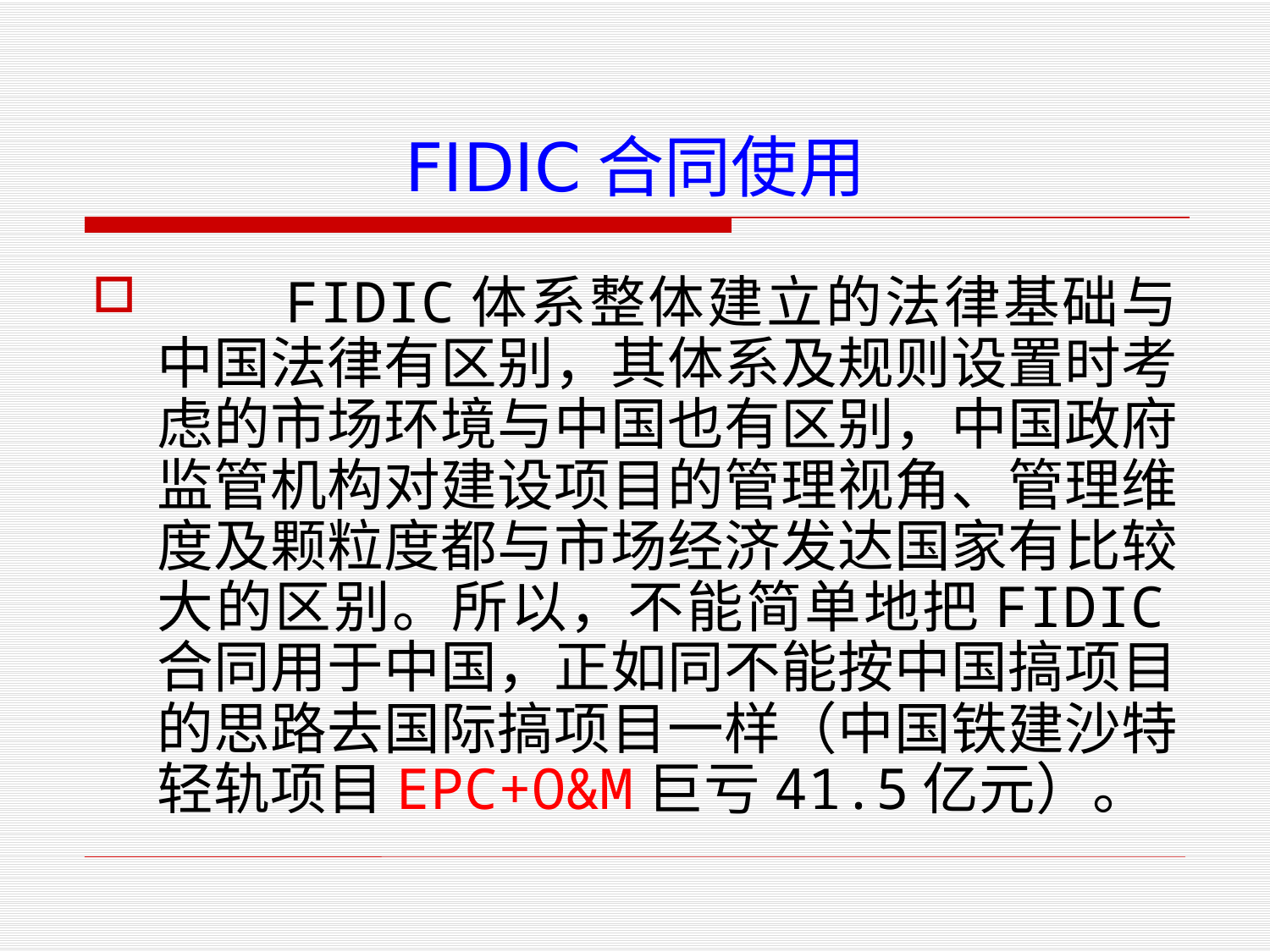

# FIDIC合同使用
       FIDIC体系整体建立的法律基础与中国法律有区别，其体系及规则设置时考虑的市场环境与中国也有区别，中国政府监管机构对建设项目的管理视角、管理维度及颗粒度都与市场经济发达国家有比较大的区别。所以，不能简单地把FIDIC合同用于中国，正如同不能按中国搞项目的思路去国际搞项目一样（中国铁建沙特轻轨项目EPC+O&M巨亏41.5亿元）。